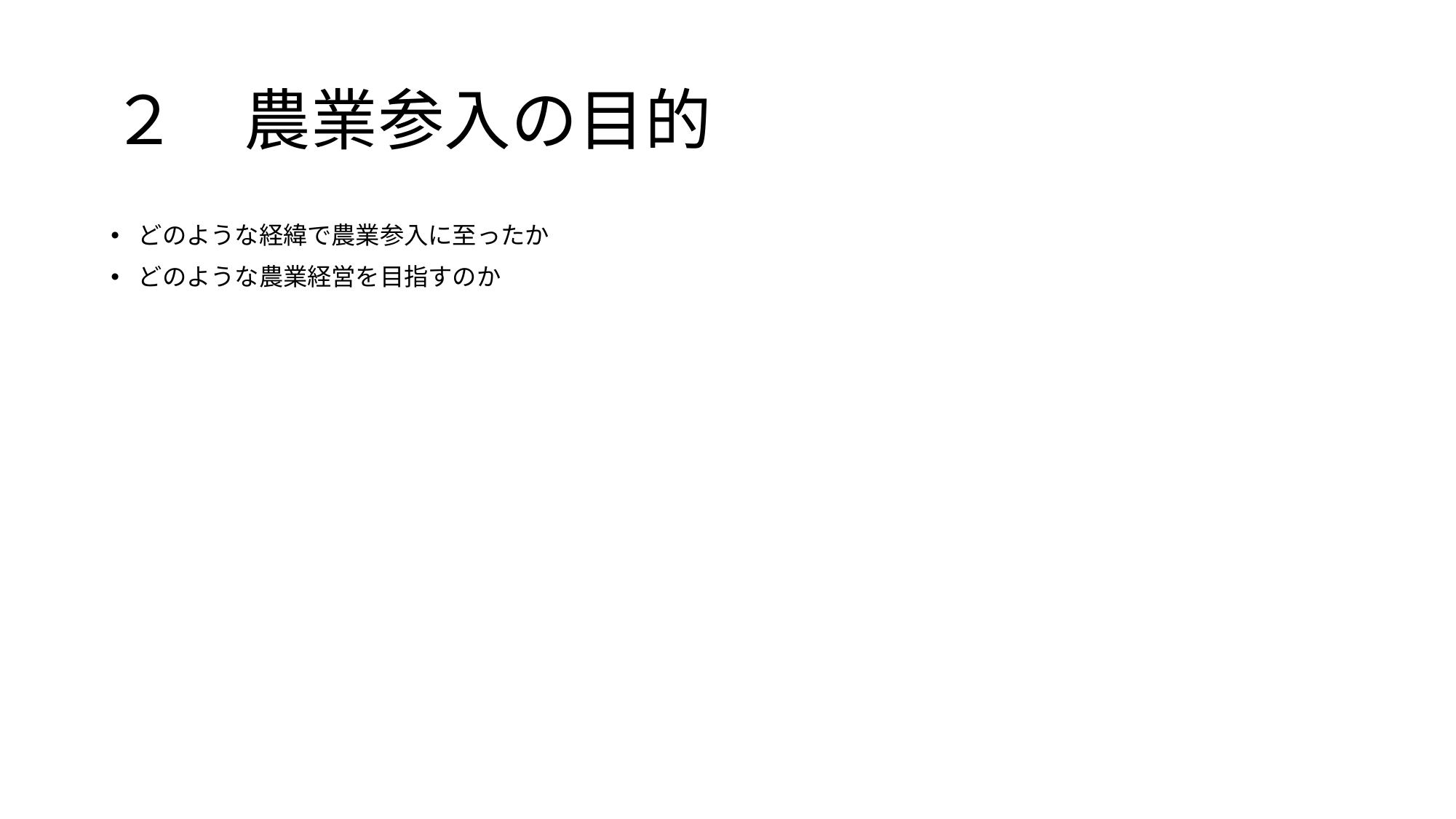

# ２　農業参入の目的
どのような経緯で農業参入に至ったか
どのような農業経営を目指すのか